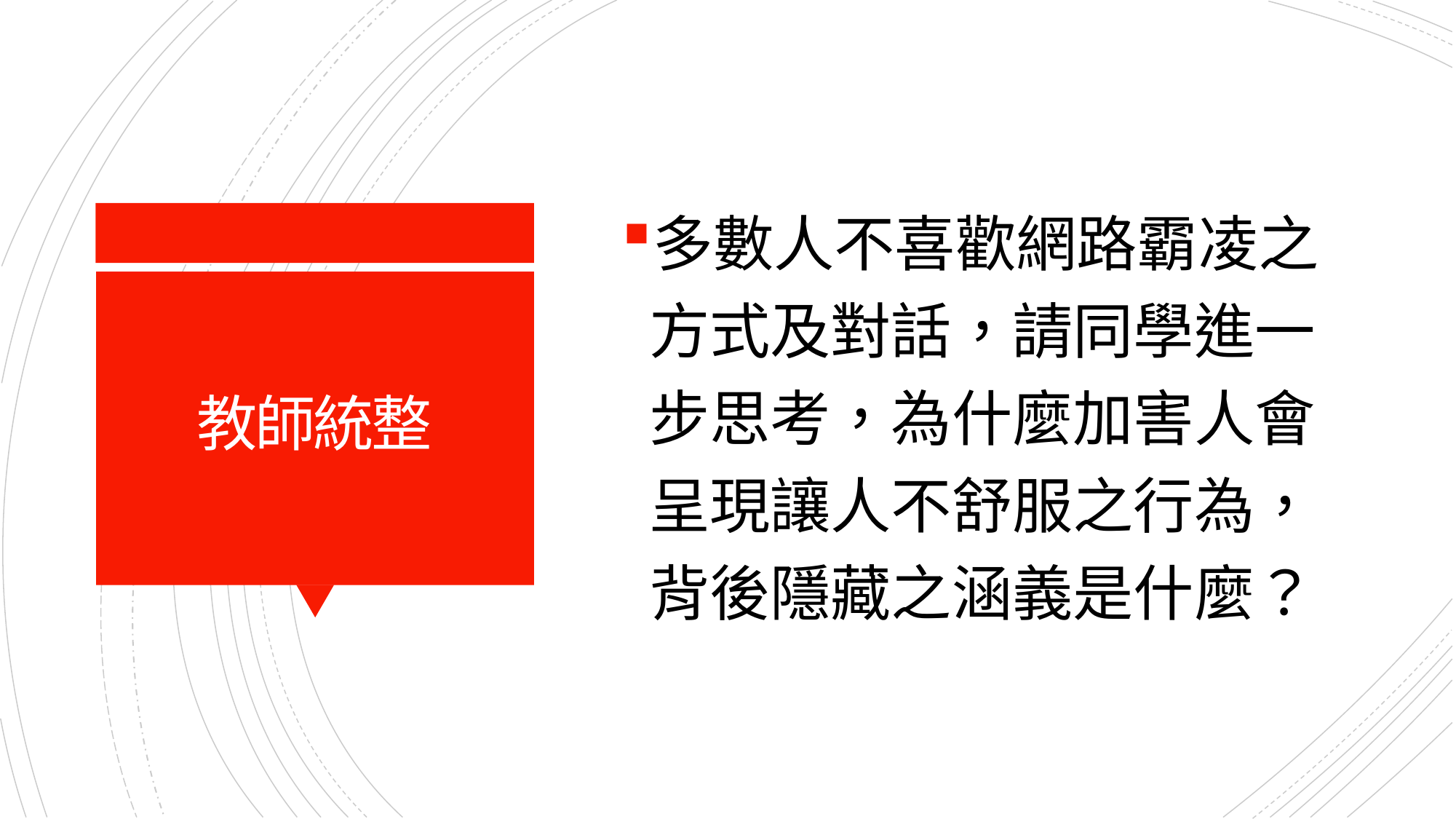

多數人不喜歡網路霸凌之方式及對話，請同學進一步思考，為什麼加害人會呈現讓人不舒服之行為，背後隱藏之涵義是什麼？
# 教師統整